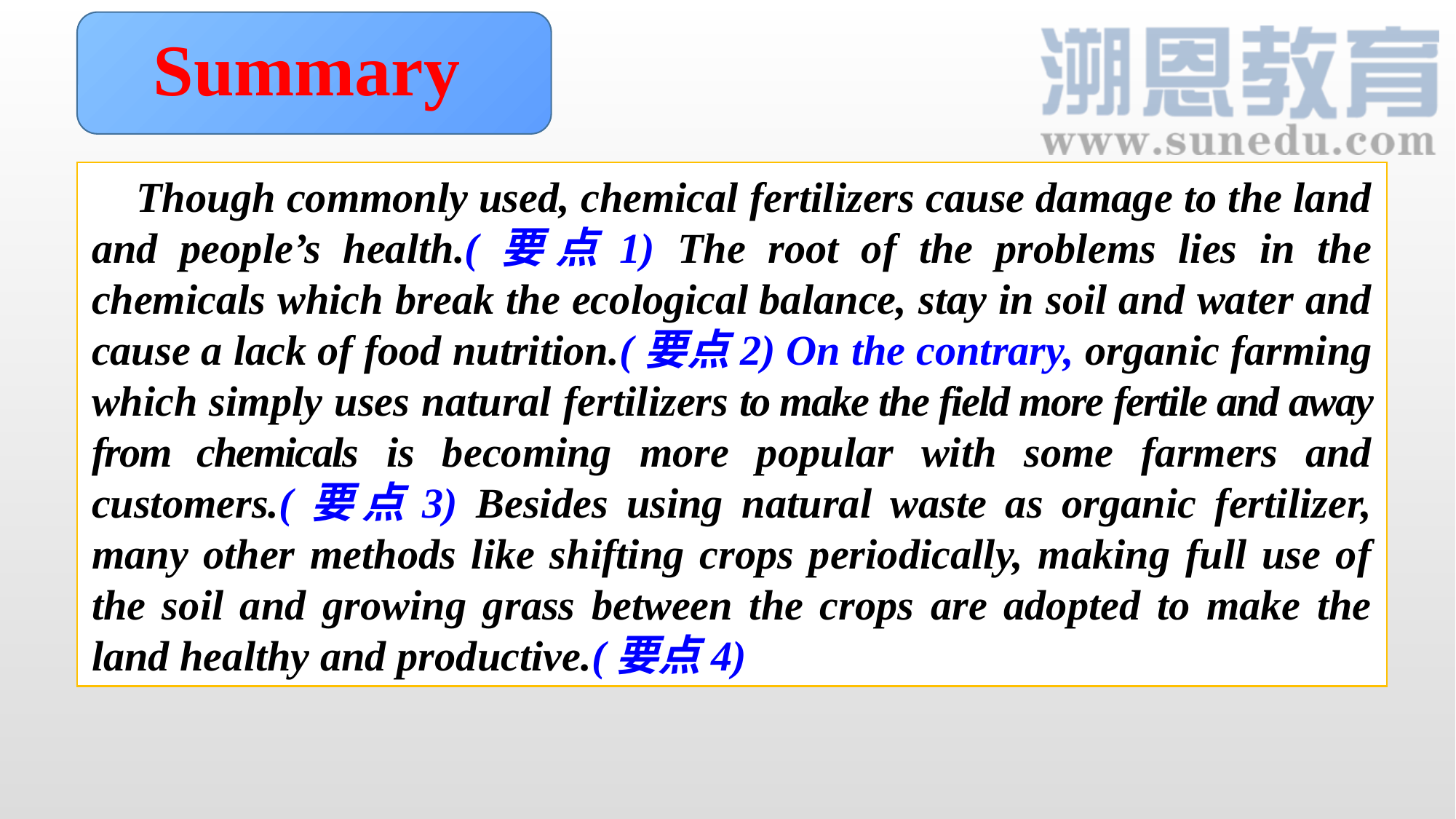

Summary

    Though commonly used, chemical fertilizers cause damage to the land and people’s health.(要点1) The root of the problems lies in the chemicals which break the ecological balance, stay in soil and water and cause a lack of food nutrition.(要点2) On the contrary, organic farming which simply uses natural fertilizers to make the field more fertile and away from chemicals is becoming more popular with some farmers and customers.(要点3) Besides using natural waste as organic fertilizer, many other methods like shifting crops periodically, making full use of the soil and growing grass between the crops are adopted to make the land healthy and productive.(要点4)